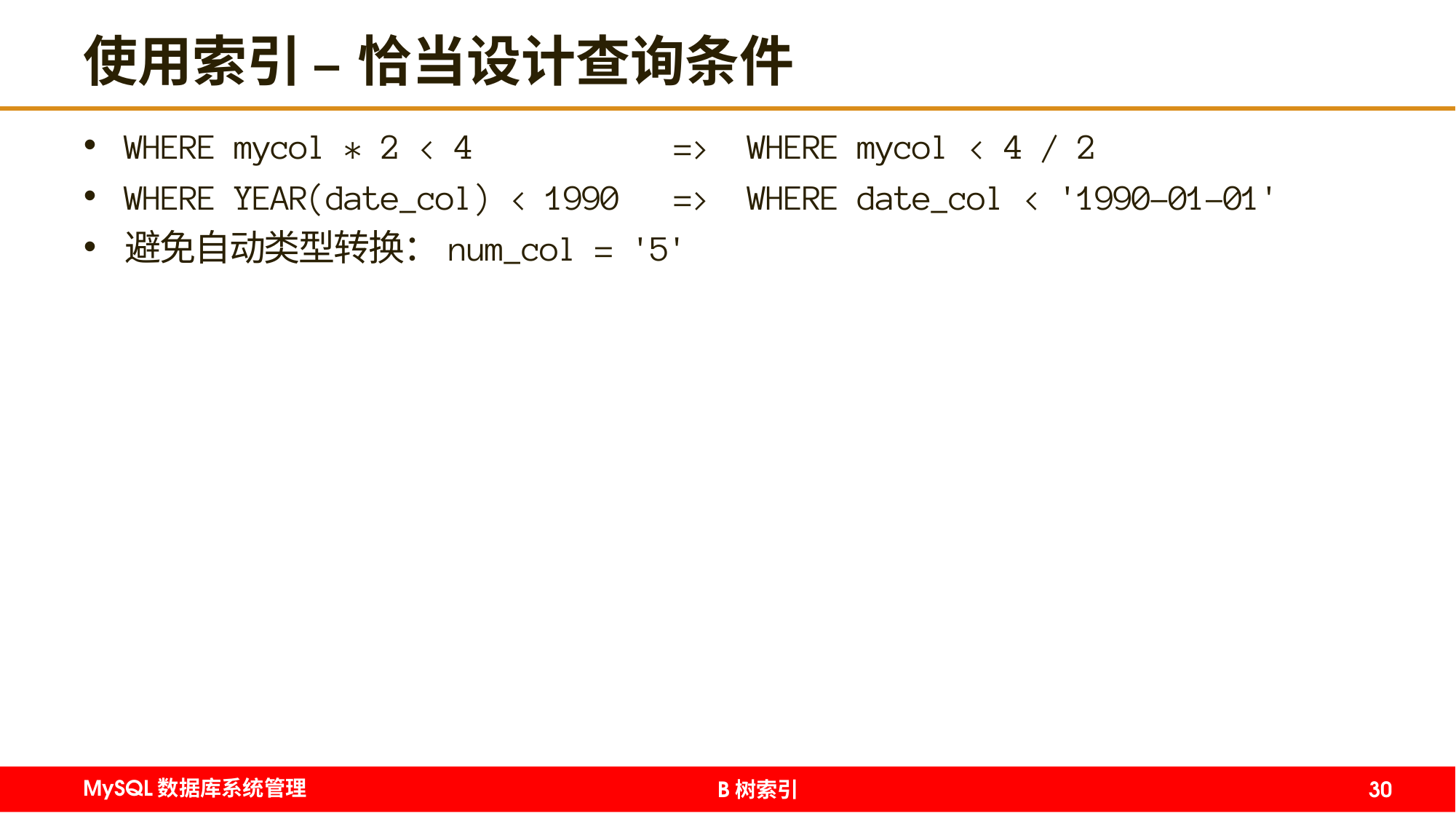

# 使用索引-恰当设计查询条件
WHERE mycol * 2 < 4           =>  WHERE mycol < 4 / 2
WHERE YEAR(date_col) < 1990   =>  WHERE date_col < '1990-01-01'
避免自动类型转换：num_col = '5'